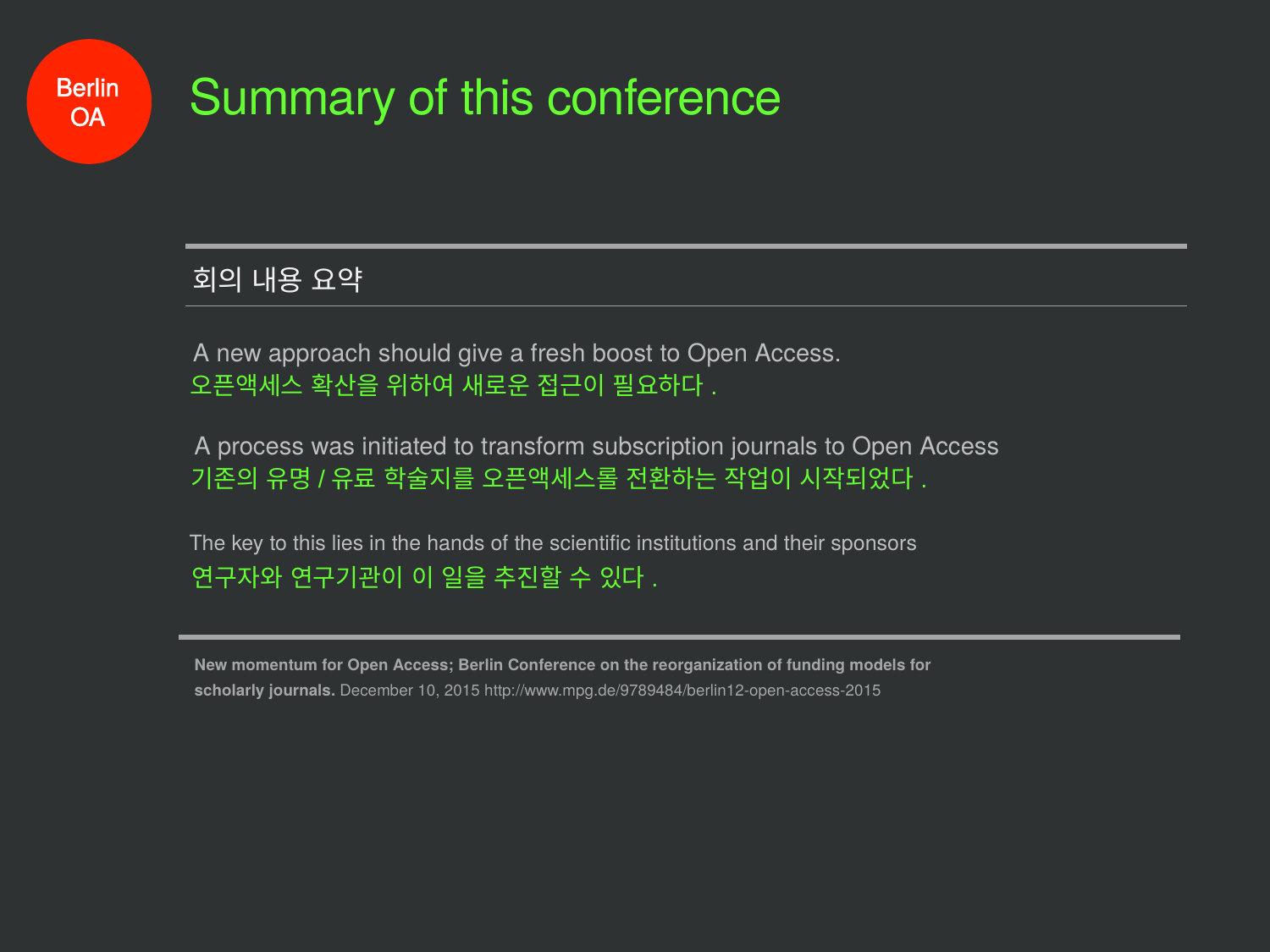

Summary of this conference
Berlin
OA
회의 내용 요약
 A new approach should give a fresh boost to Open Access.
오픈액세스 확산을 위하여 새로운 접근이 필요하다.
 A process was initiated to transform subscription journals to Open Access
기존의 유명/유료 학술지를 오픈액세스롤 전환하는 작업이 시작되었다.
The key to this lies in the hands of the scientific institutions and their sponsors
연구자와 연구기관이 이 일을 추진할 수 있다.
New momentum for Open Access; Berlin Conference on the reorganization of funding models for scholarly journals. December 10, 2015 http://www.mpg.de/9789484/berlin12-open-access-2015